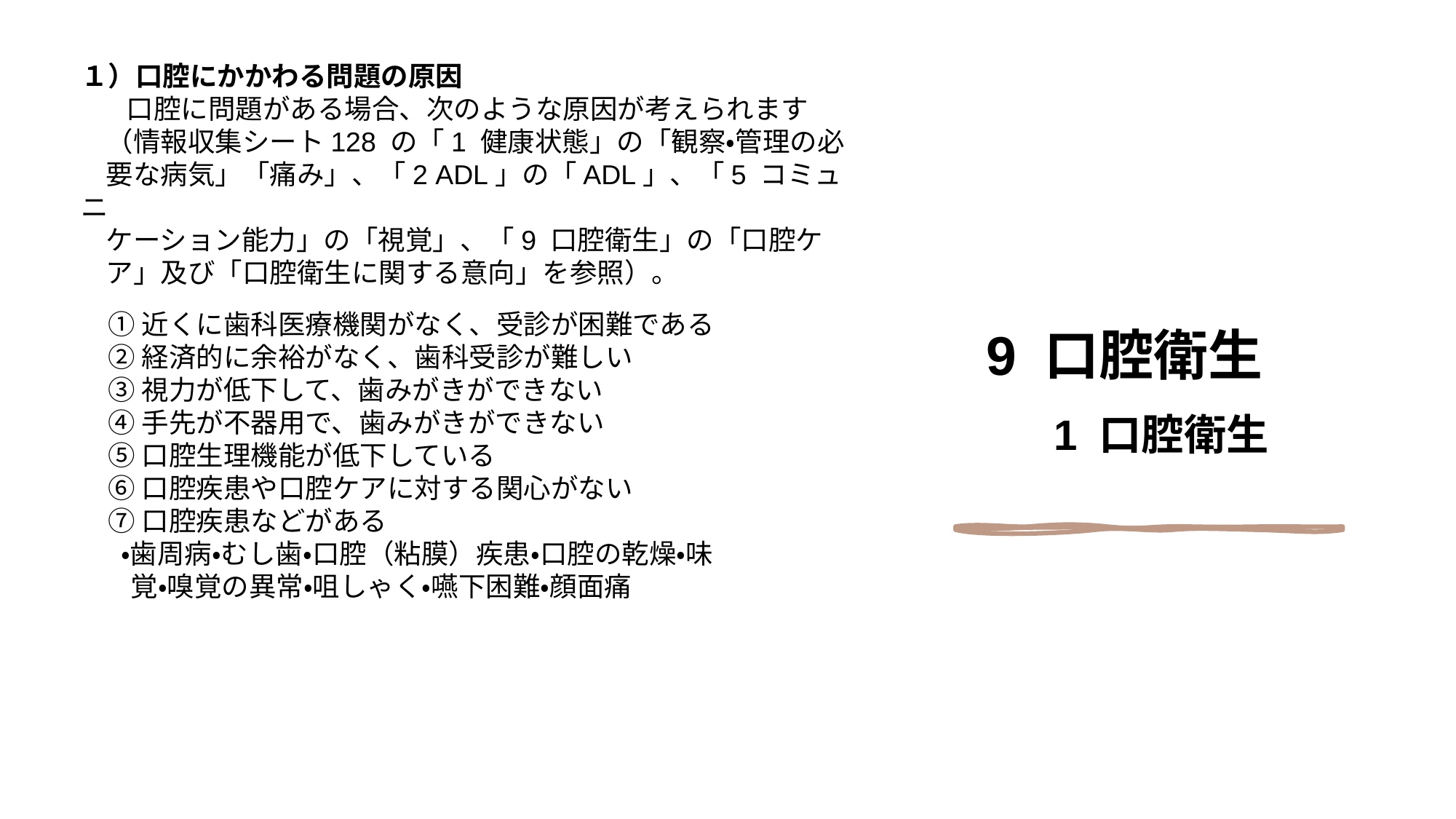

１）口腔にかかわる問題の原因
　   口腔に問題がある場合、次のような原因が考えられます
   （情報収集シート128 の「1 健康状態」の「観察・管理の必
   要な病気」「痛み」、「2 ADL」の「ADL」、「5 コミュニ
   ケーション能力」の「視覚」、「9 口腔衛生」の「口腔ケ
   ア」及び「口腔衛生に関する意向」を参照）。

　① 近くに歯科医療機関がなく、受診が困難である
　② 経済的に余裕がなく、歯科受診が難しい
　③ 視力が低下して、歯みがきができない
　④ 手先が不器用で、歯みがきができない
　⑤ 口腔生理機能が低下している
　⑥ 口腔疾患や口腔ケアに対する関心がない
　⑦ 口腔疾患などがある
 　・歯周病・むし歯・口腔（粘膜）疾患・口腔の乾燥・味
       覚・嗅覚の異常・咀しゃく・嚥下困難・顔面痛
9 口腔衛生
　1 口腔衛生